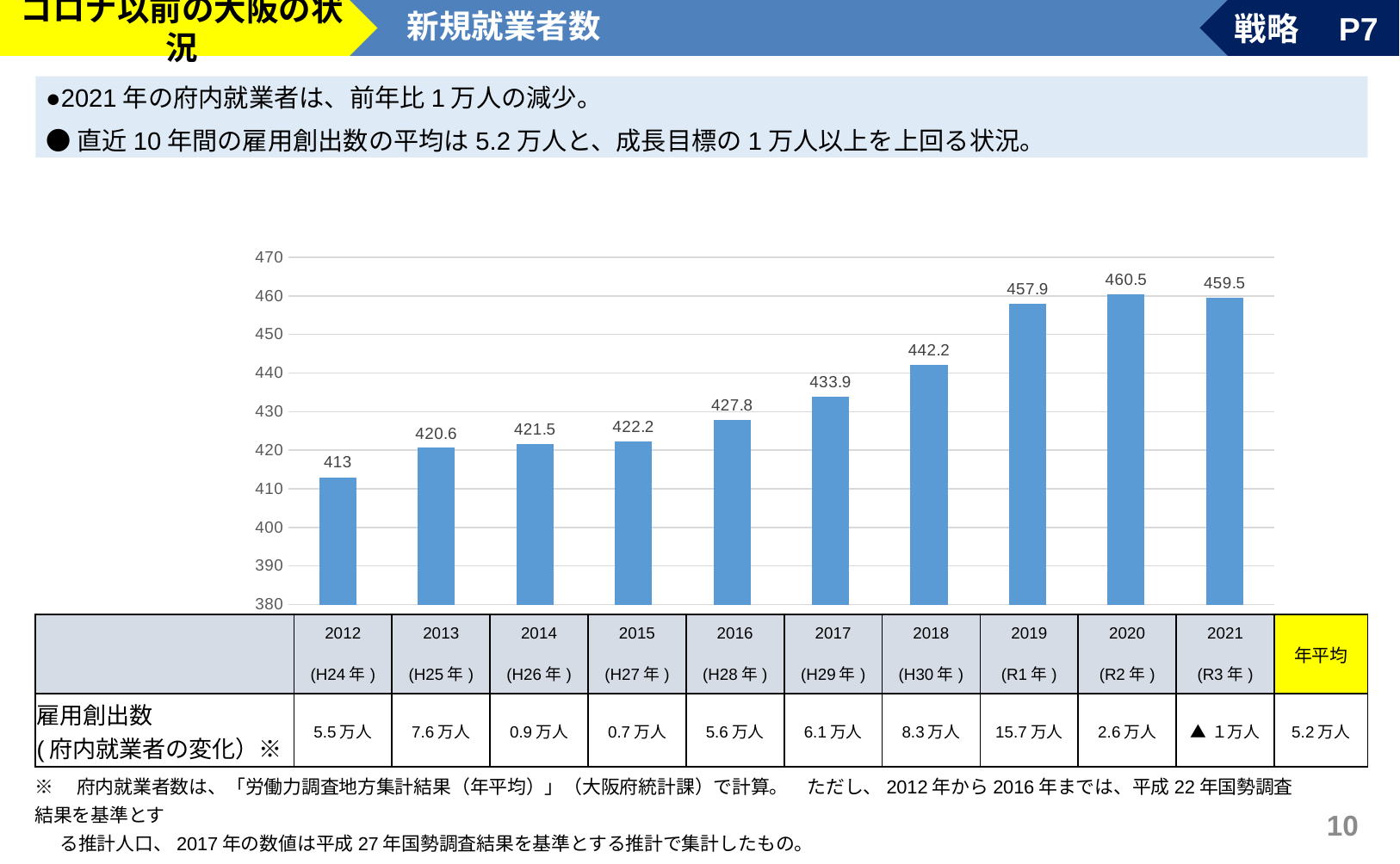

コロナ以前の大阪の状況
新規就業者数
戦略　P7
●2021年の府内就業者は、前年比1万人の減少。
●直近10年間の雇用創出数の平均は5.2万人と、成長目標の1万人以上を上回る状況。

### Chart

| Category |  |
|---|---|
| 2012 | 413.0 |
| 2013 | 420.6 |
| 2014 | 421.5 |
| 2015 | 422.2 |
| 2016 | 427.8 |
| 2017 | 433.9 |
| 2018 | 442.2 |
| 2019 | 457.9 |
| 2020 | 460.5 |
| 2021 | 459.5 |
|  | 2012 | 2013 | 2014 | 2015 | 2016 | 2017 | 2018 | 2019 | 2020 | 2021 | 年平均 |
| --- | --- | --- | --- | --- | --- | --- | --- | --- | --- | --- | --- |
|  | (H24年) | (H25年) | (H26年) | (H27年) | (H28年) | (H29年) | (H30年) | (R1年) | (R2年) | (R3年) |  |
| 雇用創出数 (府内就業者の変化）※ | 5.5万人 | 7.6万人 | 0.9万人 | 0.7万人 | 5.6万人 | 6.1万人 | 8.3万人 | 15.7万人 | 2.6万人 | ▲１万人 | 5.2万人 |
※　府内就業者数は、「労働力調査地方集計結果（年平均）」（大阪府統計課）で計算。　ただし、2012年から2016年までは、平成22年国勢調査結果を基準とす
     る推計人口、2017年の数値は平成27年国勢調査結果を基準とする推計で集計したもの。
10